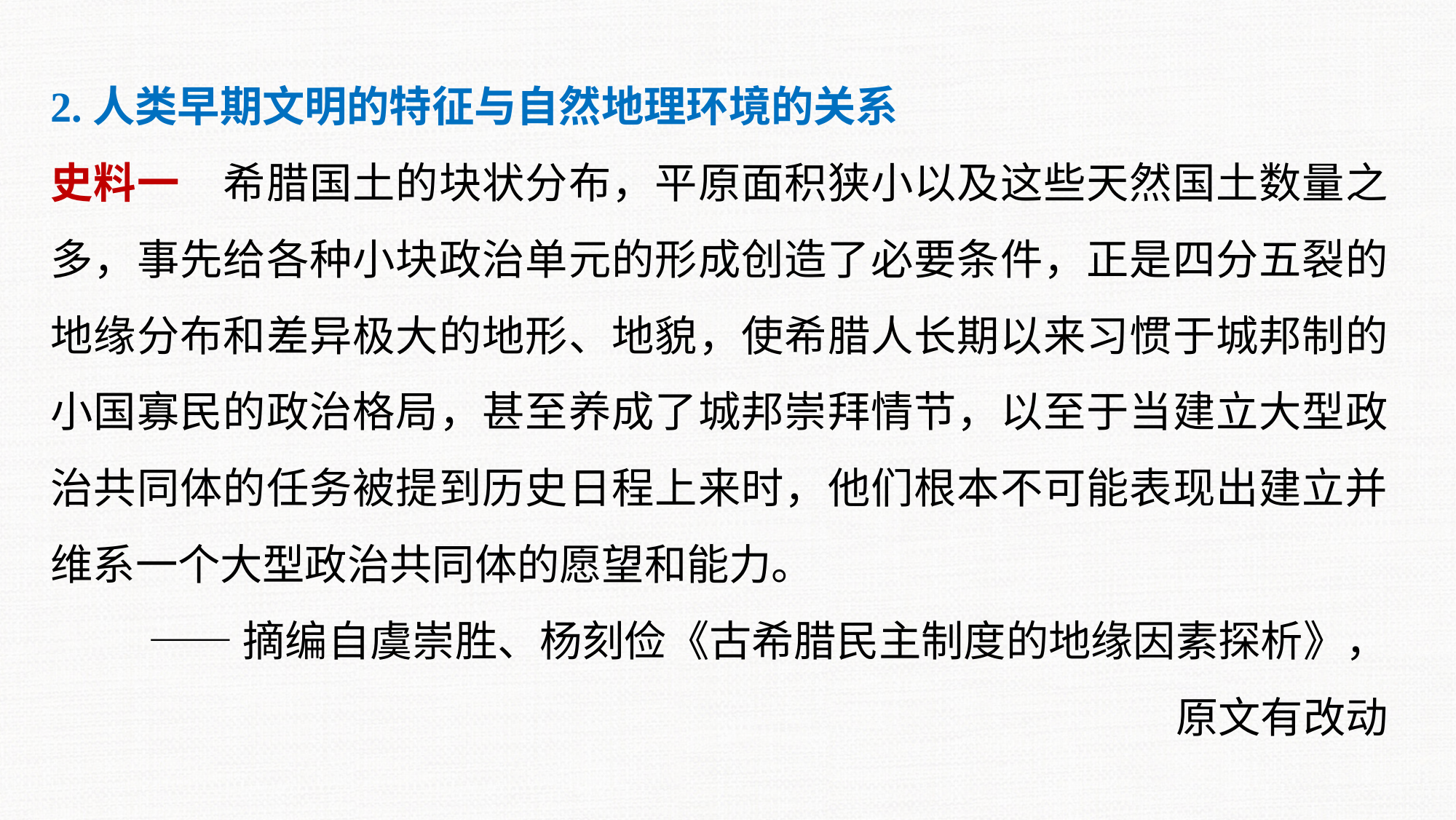

2.人类早期文明的特征与自然地理环境的关系
史料一　希腊国土的块状分布，平原面积狭小以及这些天然国土数量之多，事先给各种小块政治单元的形成创造了必要条件，正是四分五裂的地缘分布和差异极大的地形、地貌，使希腊人长期以来习惯于城邦制的小国寡民的政治格局，甚至养成了城邦崇拜情节，以至于当建立大型政治共同体的任务被提到历史日程上来时，他们根本不可能表现出建立并维系一个大型政治共同体的愿望和能力。
——摘编自虞崇胜、杨刻俭《古希腊民主制度的地缘因素探析》，
原文有改动